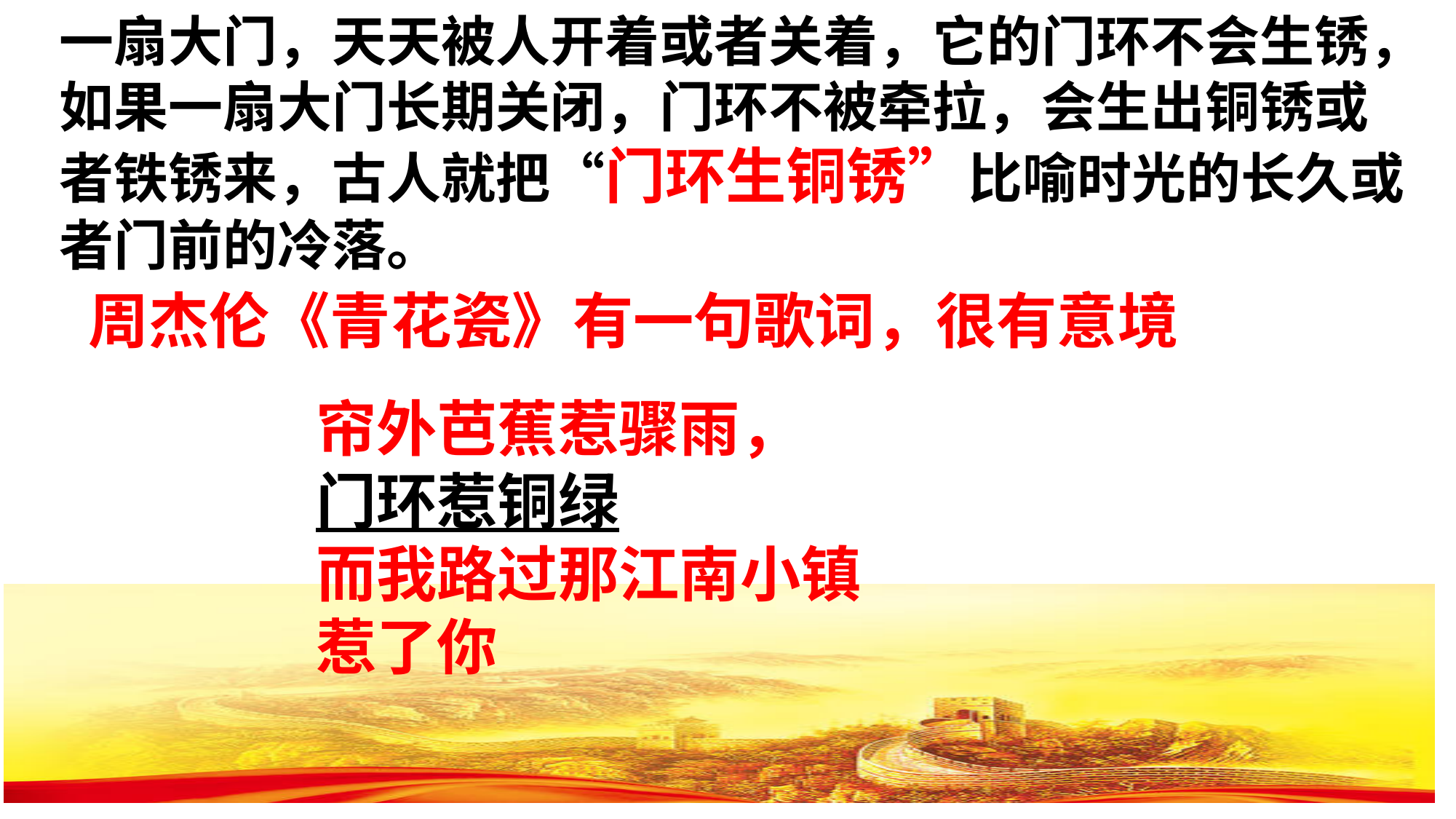

一扇大门，天天被人开着或者关着，它的门环不会生锈，如果一扇大门长期关闭，门环不被牵拉，会生出铜锈或者铁锈来，古人就把“门环生铜锈”比喻时光的长久或者门前的冷落。
周杰伦《青花瓷》有一句歌词，很有意境
帘外芭蕉惹骤雨，
门环惹铜绿
而我路过那江南小镇惹了你